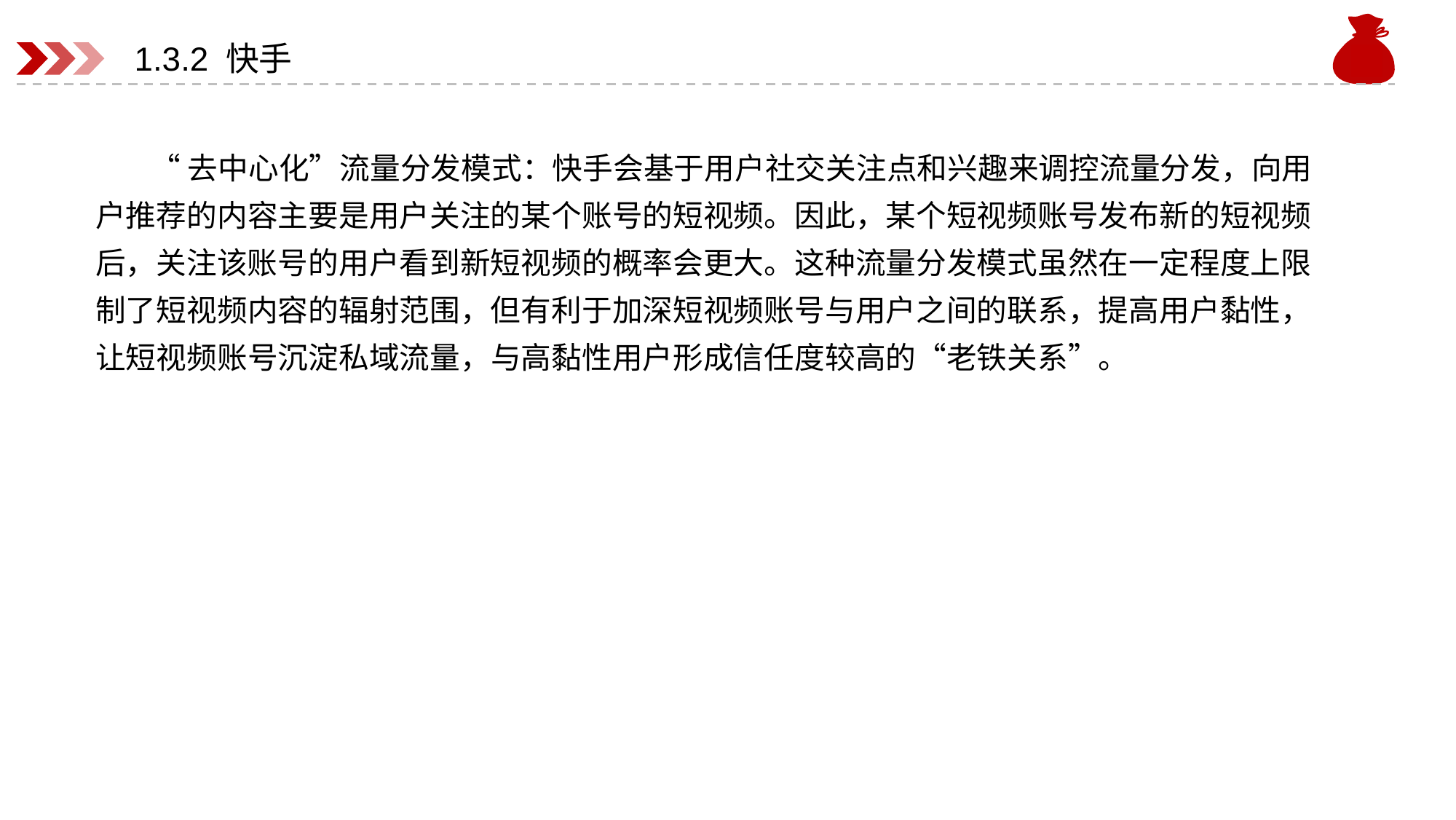

# 1.3.2 快手
32
“去中心化”流量分发模式：快手会基于用户社交关注点和兴趣来调控流量分发，向用户推荐的内容主要是用户关注的某个账号的短视频。因此，某个短视频账号发布新的短视频后，关注该账号的用户看到新短视频的概率会更大。这种流量分发模式虽然在一定程度上限制了短视频内容的辐射范围，但有利于加深短视频账号与用户之间的联系，提高用户黏性，让短视频账号沉淀私域流量，与高黏性用户形成信任度较高的“老铁关系”。